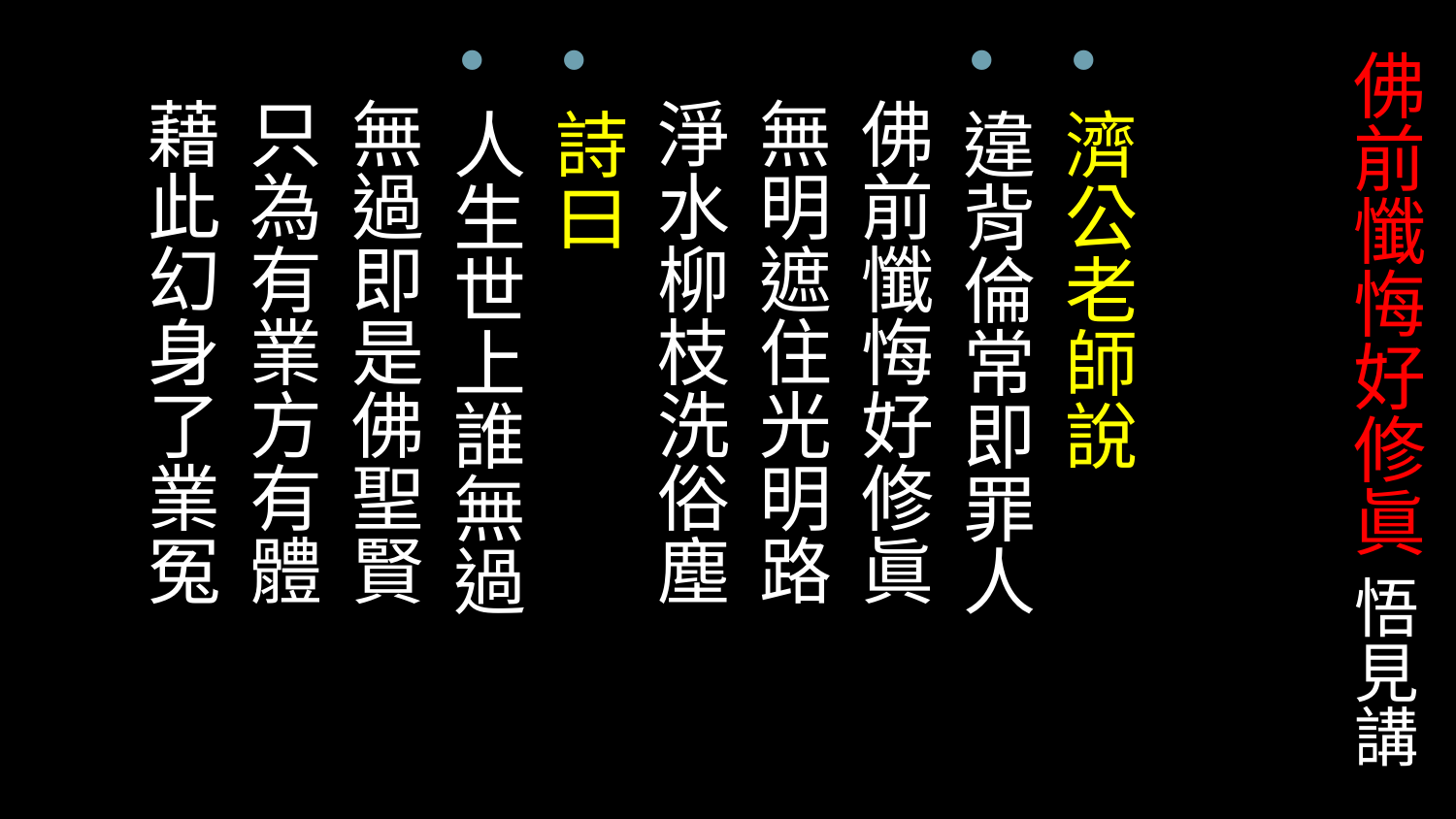

# 佛前懺悔好修眞 悟見講
濟公老師說
違背倫常即罪人
  佛前懺悔好修眞
  無明遮住光明路
  淨水柳枝洗俗塵
詩曰
人生世上誰無過
  無過即是佛聖賢
  只為有業方有體
  藉此幻身了業冤